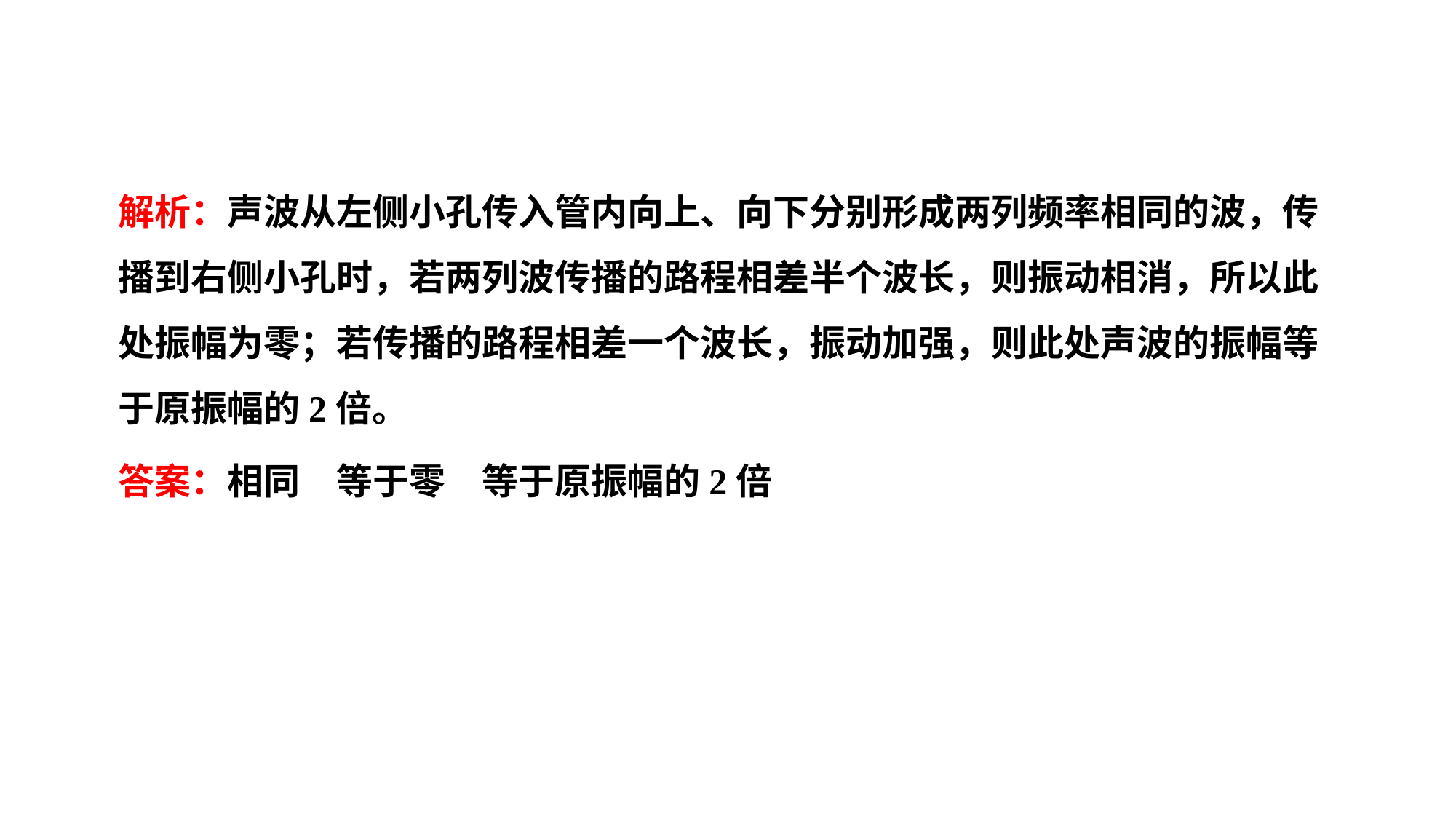

解析：声波从左侧小孔传入管内向上、向下分别形成两列频率相同的波，传播到右侧小孔时，若两列波传播的路程相差半个波长，则振动相消，所以此处振幅为零；若传播的路程相差一个波长，振动加强，则此处声波的振幅等于原振幅的2倍。
答案：相同　等于零　等于原振幅的2倍